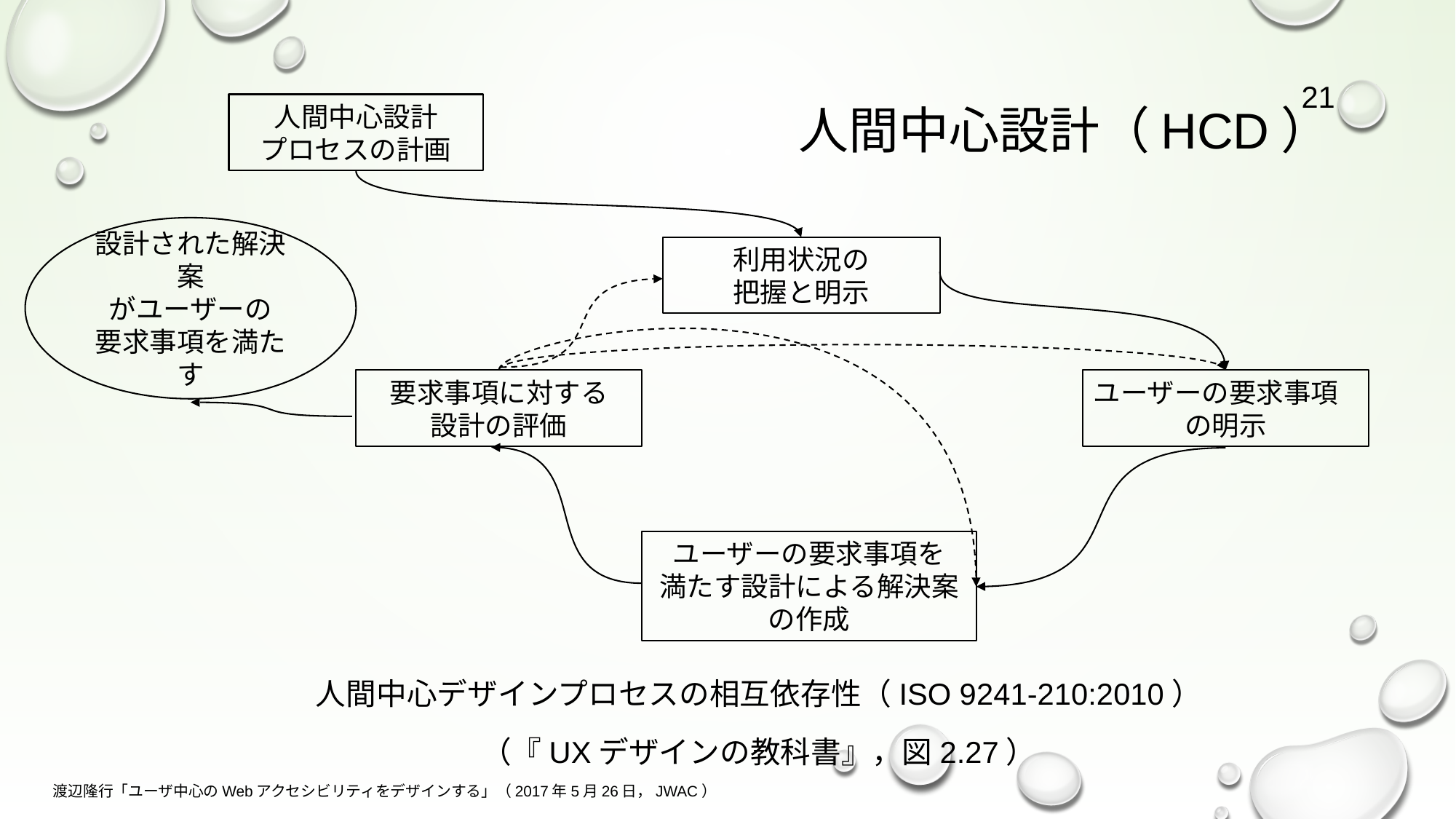

21
# 人間中心設計（HCD）
人間中心設計
プロセスの計画

人間中心デザインプロセスの相互依存性（ISO 9241-210:2010）
（『UXデザインの教科書』，図2.27）
設計された解決案
がユーザーの
要求事項を満たす
利用状況の
把握と明示
要求事項に対する
設計の評価
ユーザーの要求事項
の明示
ユーザーの要求事項を
満たす設計による解決案の作成
渡辺隆行「ユーザ中心のWebアクセシビリティをデザインする」（2017年5月26日，JWAC）